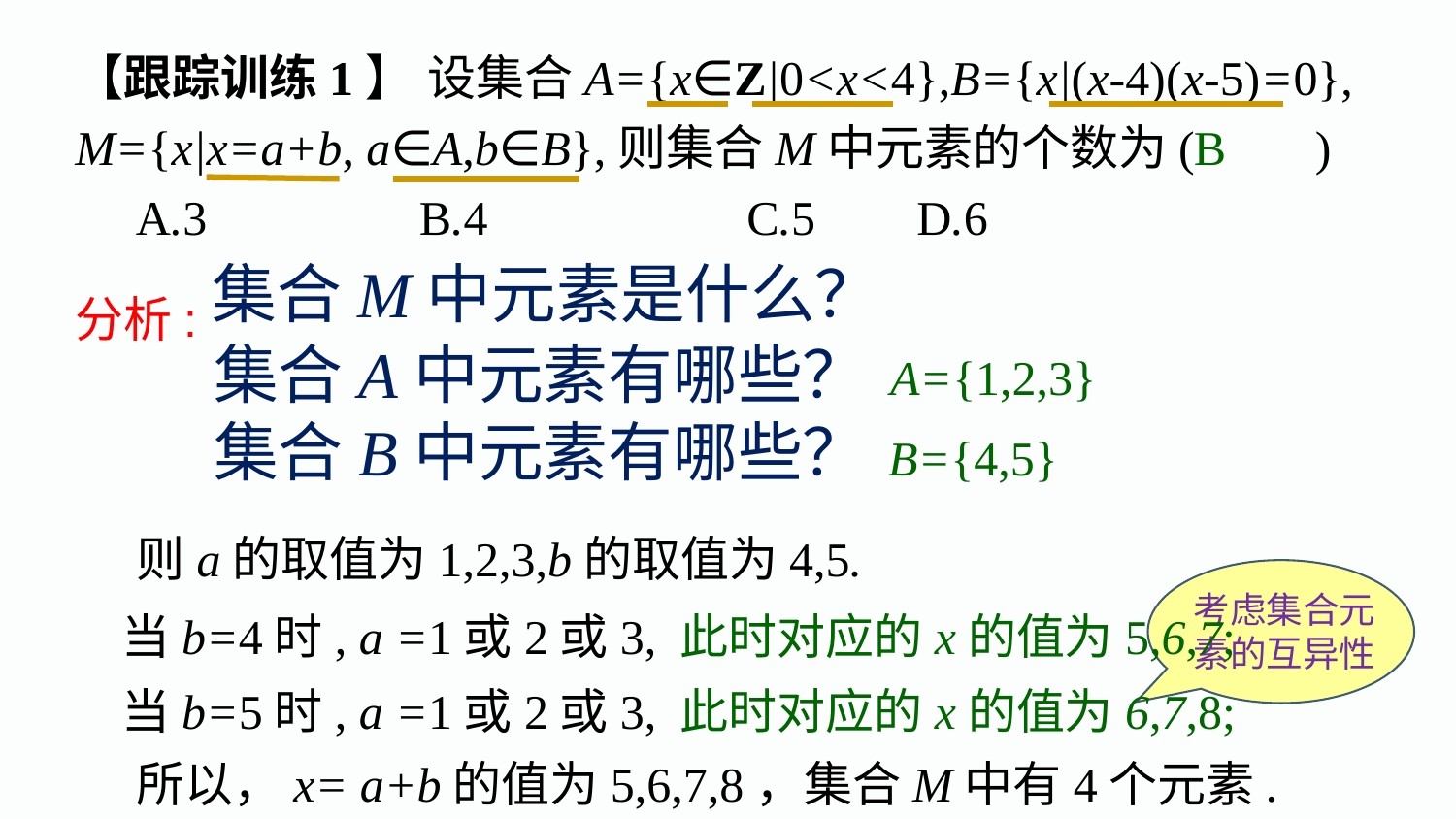

【跟踪训练1】 设集合A={x∈Z|0<x<4},B={x|(x-4)(x-5)=0},
M={x|x=a+b, a∈A,b∈B},则集合M中元素的个数为(　　)
     A.3	       B.4	          C.5     	D.6
B
集合M中元素是什么？
分析:
集合A中元素有哪些？
集合B中元素有哪些？
A={1,2,3}
B={4,5}
则a的取值为1,2,3,b的取值为4,5.

考虑集合元素的互异性
当b=4时, a =1或2或3, 此时对应的x的值为5,6,7;
当b=5时, a =1或2或3, 此时对应的x的值为6,7,8;
所以，x= a+b的值为5,6,7,8，集合M中有4个元素.